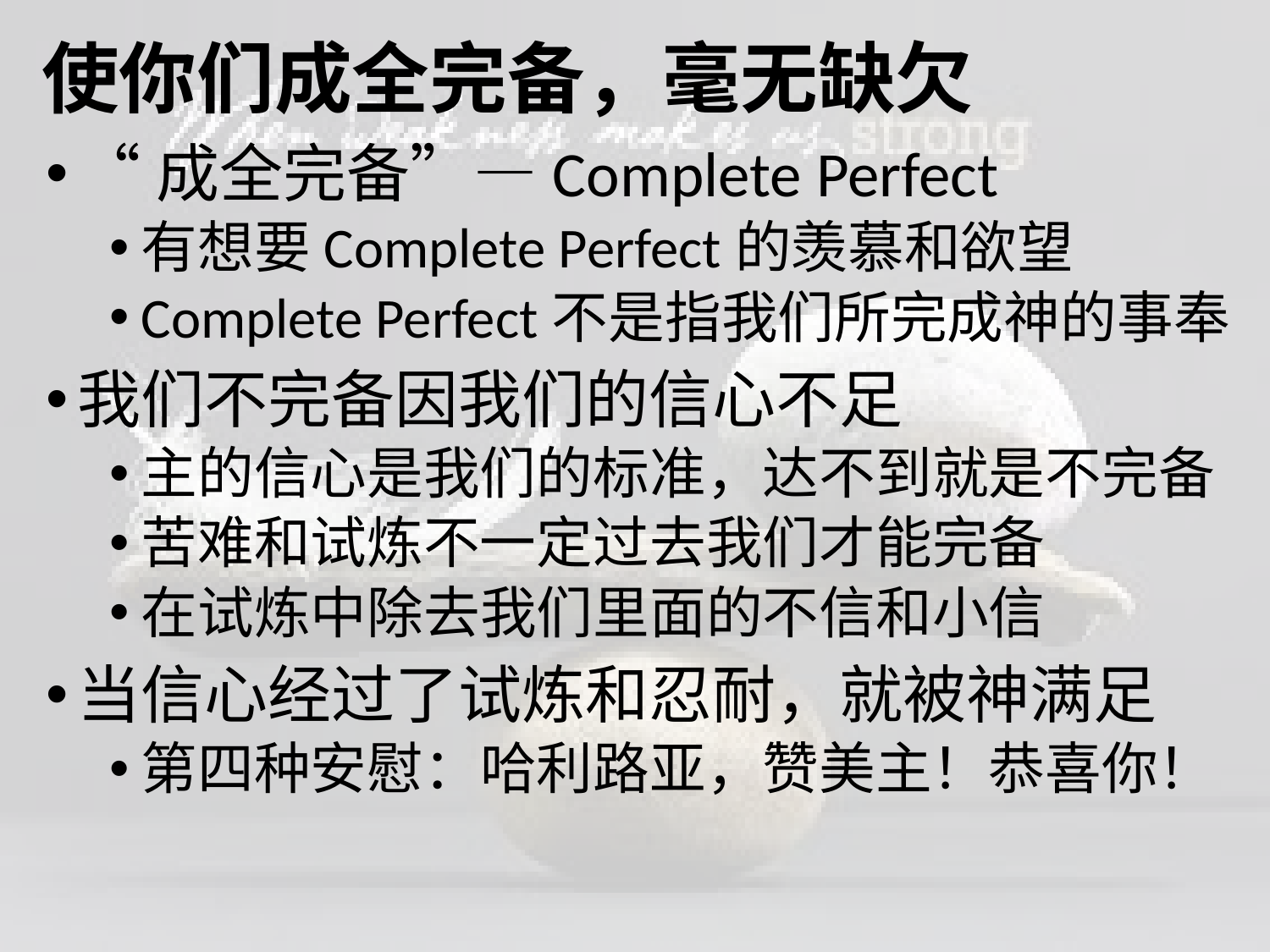

# 使你们成全完备，毫无缺欠
“成全完备”—Complete Perfect
有想要Complete Perfect的羡慕和欲望
Complete Perfect不是指我们所完成神的事奉
我们不完备因我们的信心不足
主的信心是我们的标准，达不到就是不完备
苦难和试炼不一定过去我们才能完备
在试炼中除去我们里面的不信和小信
当信心经过了试炼和忍耐，就被神满足
第四种安慰：哈利路亚，赞美主！恭喜你！